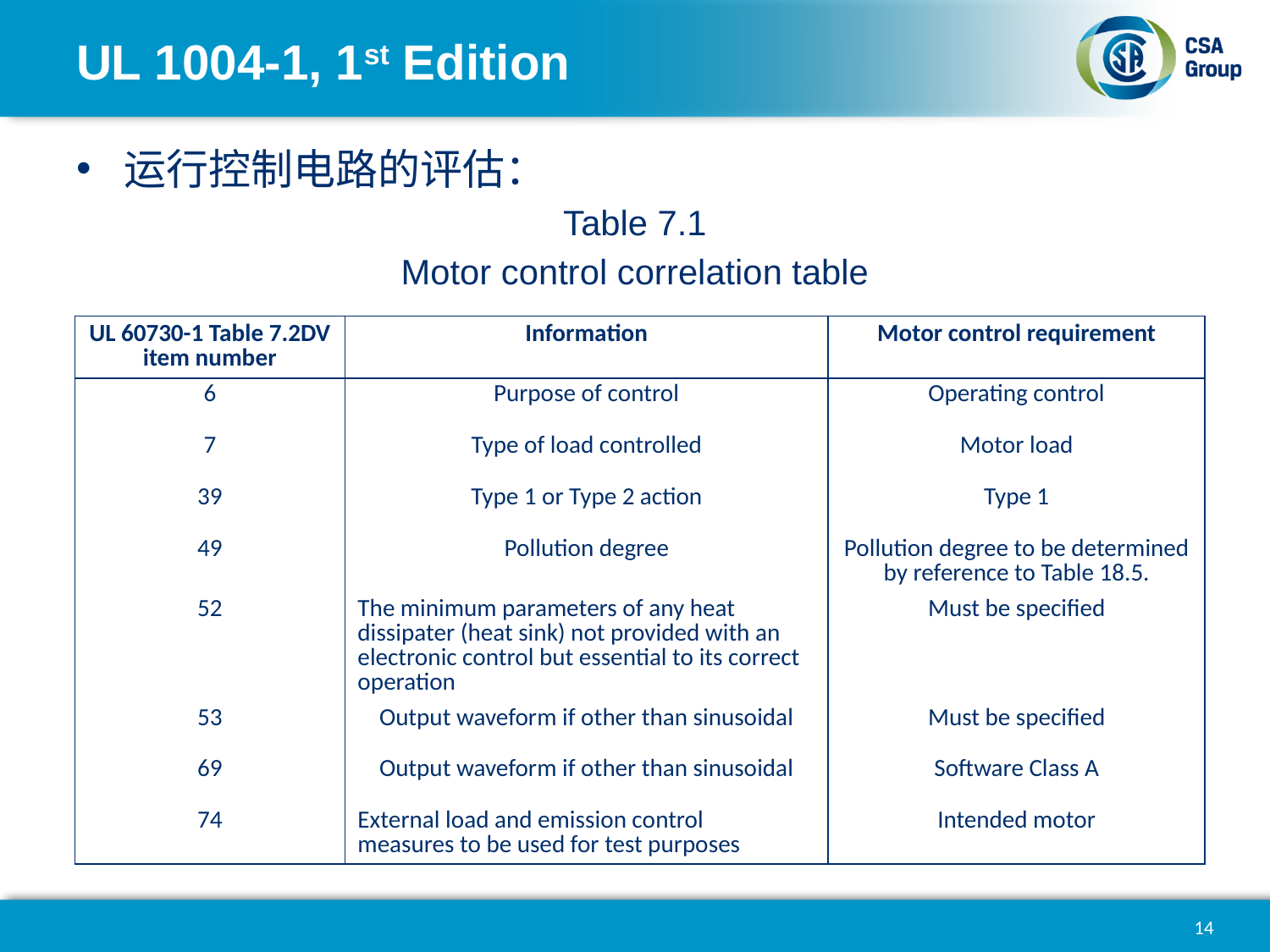

# UL 1004-1, 1st Edition
运行控制电路的评估：
Table 7.1
Motor control correlation table
| UL 60730-1 Table 7.2DV item number | Information | Motor control requirement |
| --- | --- | --- |
| 6 | Purpose of control | Operating control |
| 7 | Type of load controlled | Motor load |
| 39 | Type 1 or Type 2 action | Type 1 |
| 49 | Pollution degree | Pollution degree to be determined by reference to Table 18.5. |
| 52 | The minimum parameters of any heat dissipater (heat sink) not provided with an electronic control but essential to its correct operation | Must be specified |
| 53 | Output waveform if other than sinusoidal | Must be specified |
| 69 | Output waveform if other than sinusoidal | Software Class A |
| 74 | External load and emission control measures to be used for test purposes | Intended motor |
14